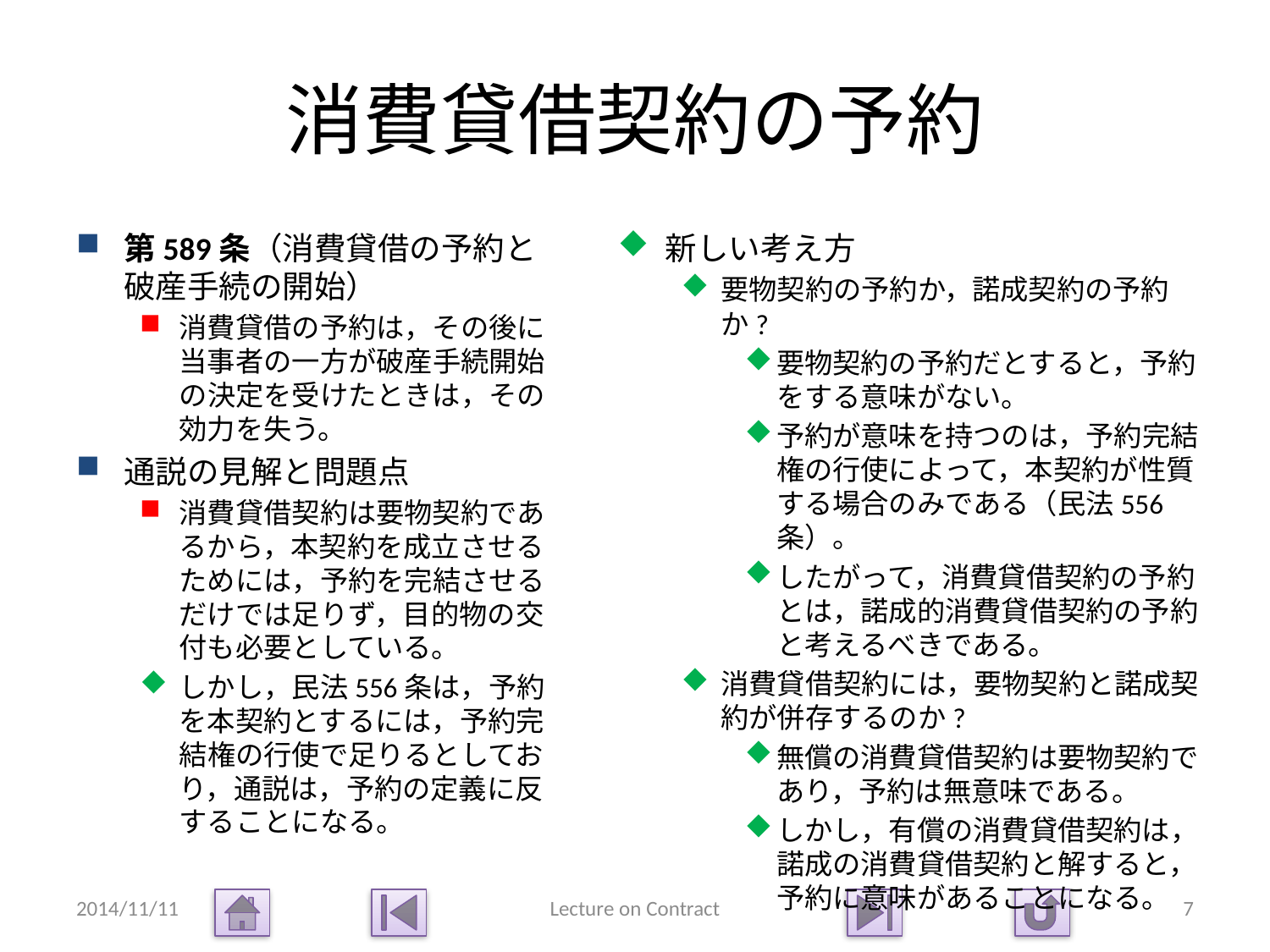

# 消費貸借契約の予約
第589条（消費貸借の予約と破産手続の開始）
消費貸借の予約は，その後に当事者の一方が破産手続開始の決定を受けたときは，その効力を失う。
通説の見解と問題点
消費貸借契約は要物契約であるから，本契約を成立させるためには，予約を完結させるだけでは足りず，目的物の交付も必要としている。
しかし，民法556条は，予約を本契約とするには，予約完結権の行使で足りるとしており，通説は，予約の定義に反することになる。
新しい考え方
要物契約の予約か，諾成契約の予約か?
要物契約の予約だとすると，予約をする意味がない。
予約が意味を持つのは，予約完結権の行使によって，本契約が性質する場合のみである（民法556条）。
したがって，消費貸借契約の予約とは，諾成的消費貸借契約の予約と考えるべきである。
消費貸借契約には，要物契約と諾成契約が併存するのか?
無償の消費貸借契約は要物契約であり，予約は無意味である。
しかし，有償の消費貸借契約は，諾成の消費貸借契約と解すると，予約に意味があることになる。
2014/11/11
Lecture on Contract
7